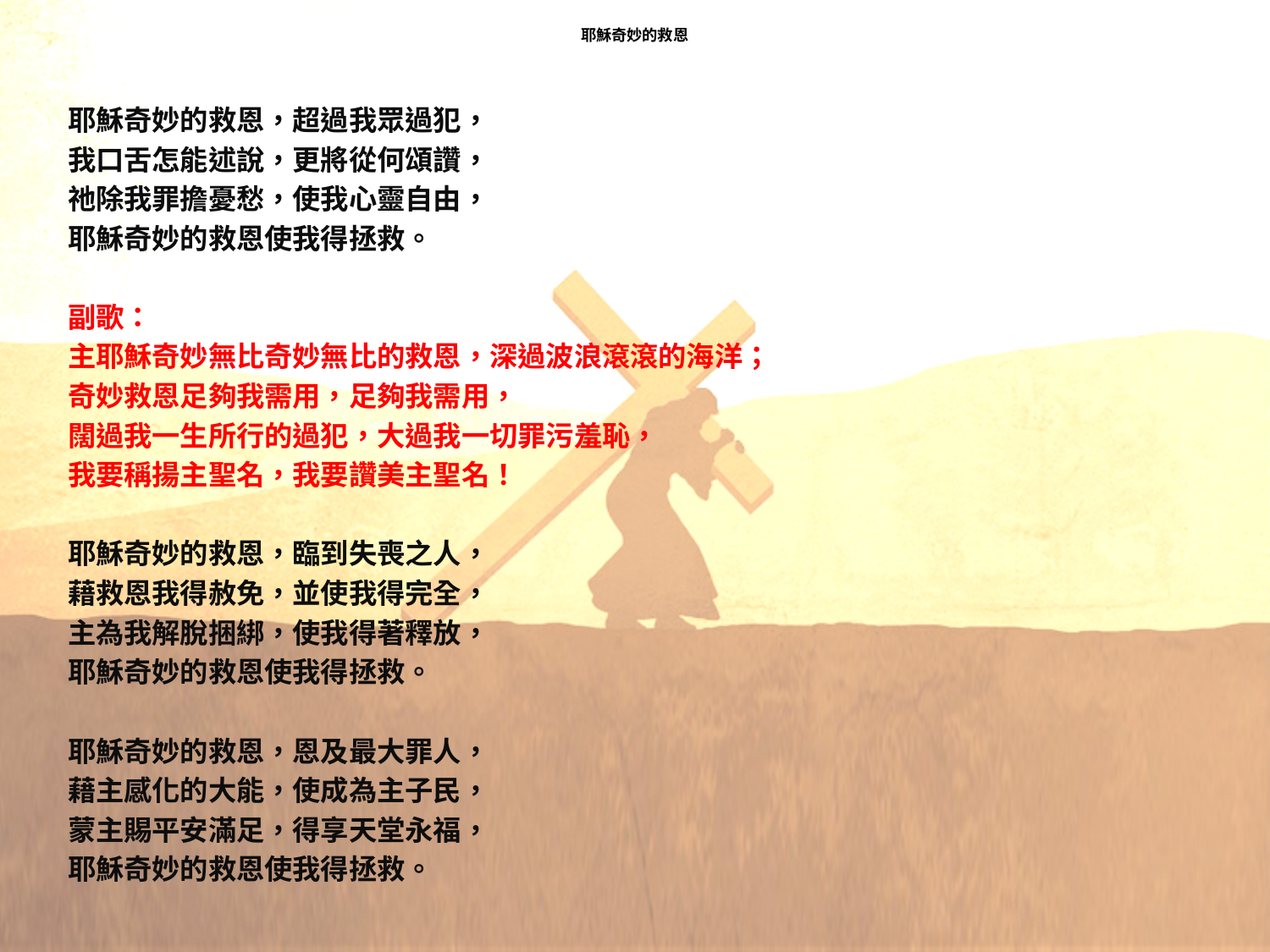

# 耶穌奇妙的救恩
耶穌奇妙的救恩，超過我眾過犯，
我口舌怎能述說，更將從何頌讚，
祂除我罪擔憂愁，使我心靈自由，
耶穌奇妙的救恩使我得拯救。

副歌：
主耶穌奇妙無比奇妙無比的救恩，深過波浪滾滾的海洋；
奇妙救恩足夠我需用，足夠我需用，
闊過我一生所行的過犯，大過我一切罪污羞恥，
我要稱揚主聖名，我要讚美主聖名！

耶穌奇妙的救恩，臨到失喪之人，
藉救恩我得赦免，並使我得完全，
主為我解脫捆綁，使我得著釋放，
耶穌奇妙的救恩使我得拯救。

耶穌奇妙的救恩，恩及最大罪人，
藉主感化的大能，使成為主子民，
蒙主賜平安滿足，得享天堂永福，
耶穌奇妙的救恩使我得拯救。